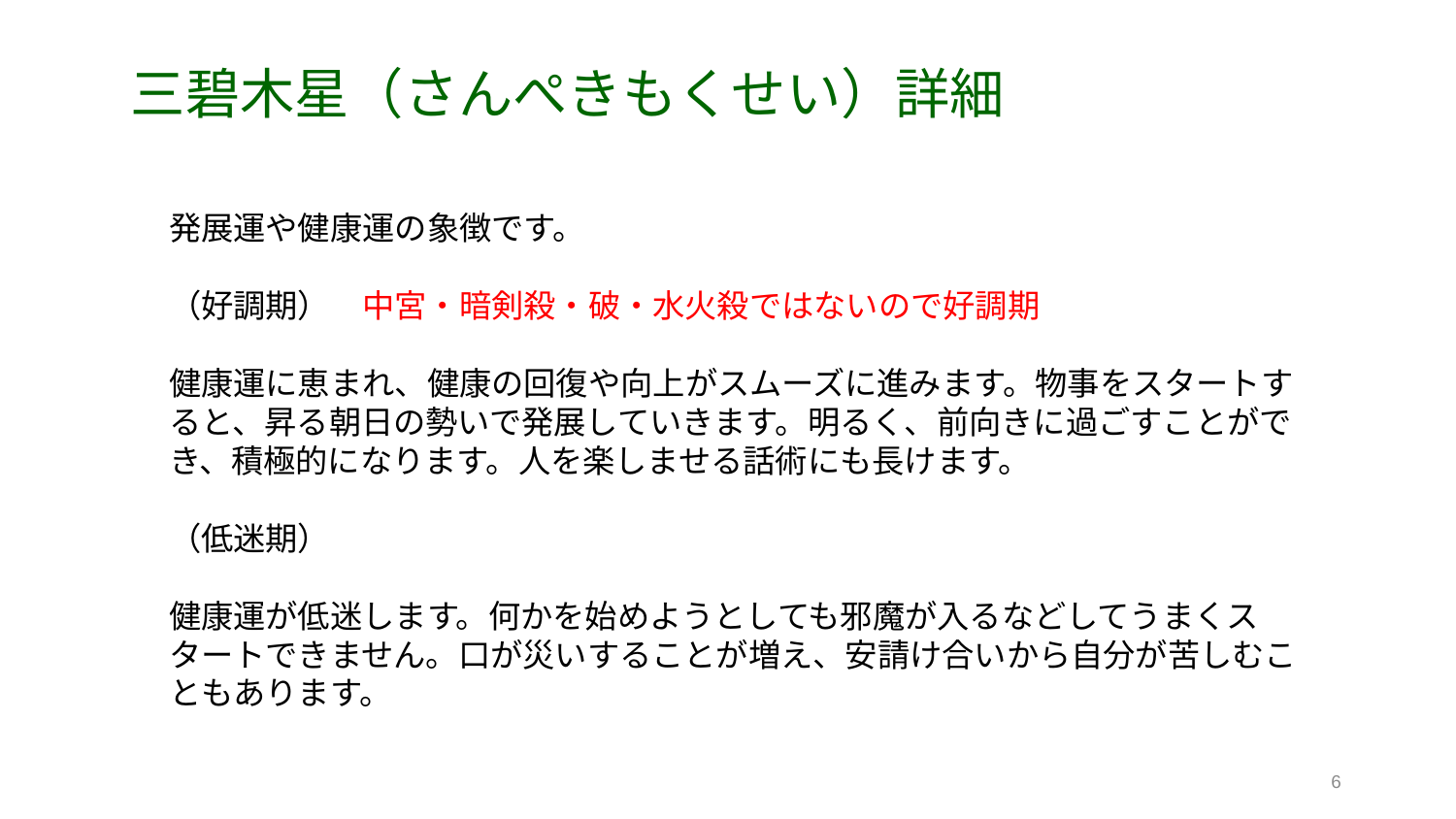

# 三碧木星（さんぺきもくせい）詳細
発展運や健康運の象徴です。

（好調期）　中宮・暗剣殺・破・水火殺ではないので好調期

健康運に恵まれ、健康の回復や向上がスムーズに進みます。物事をスタートすると、昇る朝日の勢いで発展していきます。明るく、前向きに過ごすことができ、積極的になります。人を楽しませる話術にも長けます。

（低迷期）

健康運が低迷します。何かを始めようとしても邪魔が入るなどしてうまくスタートできません。口が災いすることが増え、安請け合いから自分が苦しむこともあります。
6